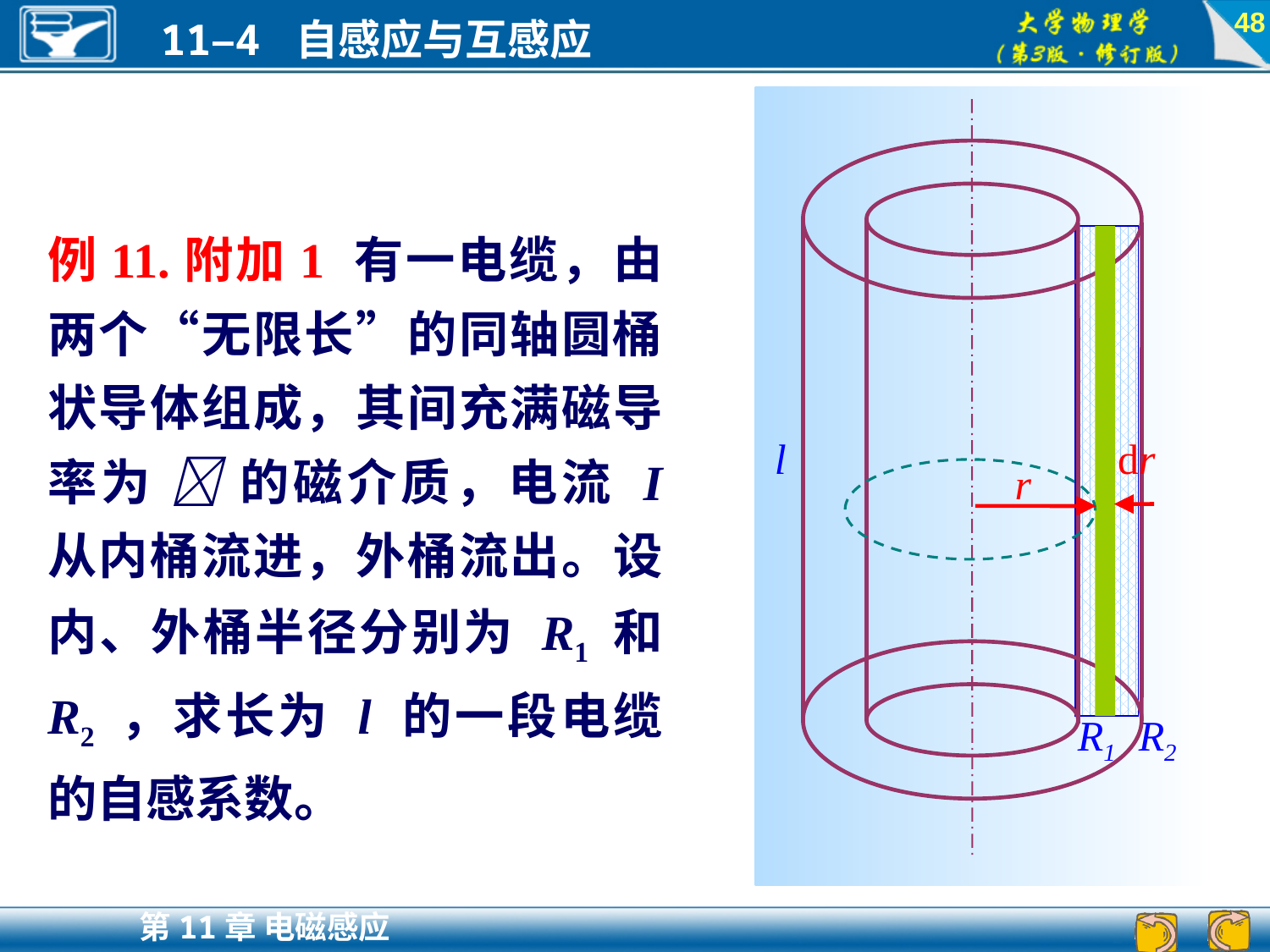

48

例11.附加1 有一电缆，由两个“无限长”的同轴圆桶状导体组成，其间充满磁导率为 μ 的磁介质，电流 I 从内桶流进，外桶流出。设内、外桶半径分别为 R1 和 R2 ，求长为 l 的一段电缆的自感系数。

dr
r

l

R1   R2